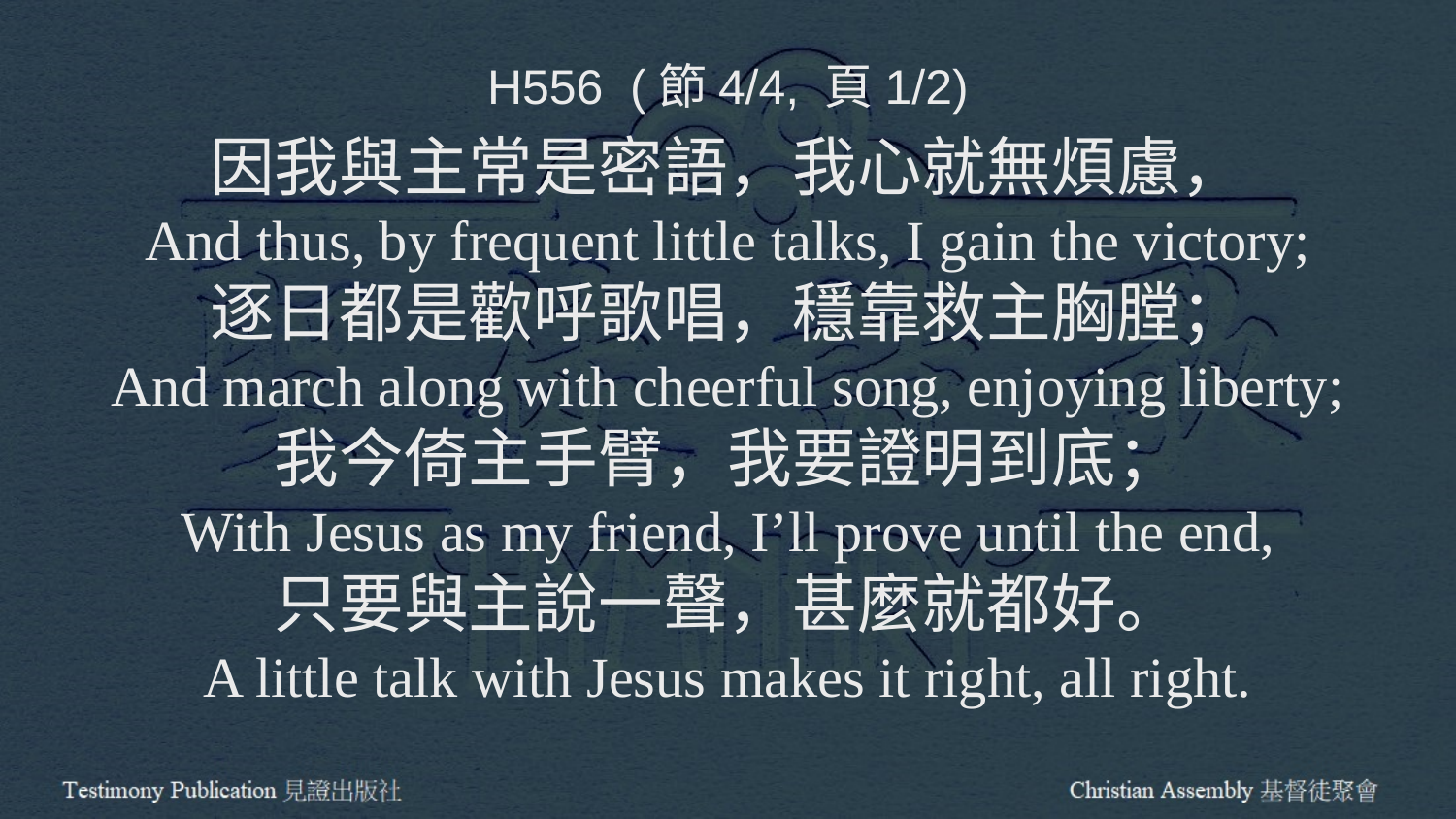

H556  (節4/4, 頁1/2)
因我與主常是密語，我心就無煩慮，
And thus, by frequent little talks, I gain the victory;
逐日都是歡呼歌唱，穩靠救主胸膛；
And march along with cheerful song, enjoying liberty;
我今倚主手臂，我要證明到底；
With Jesus as my friend, I’ll prove until the end,
只要與主說一聲，甚麼就都好。
A little talk with Jesus makes it right, all right.